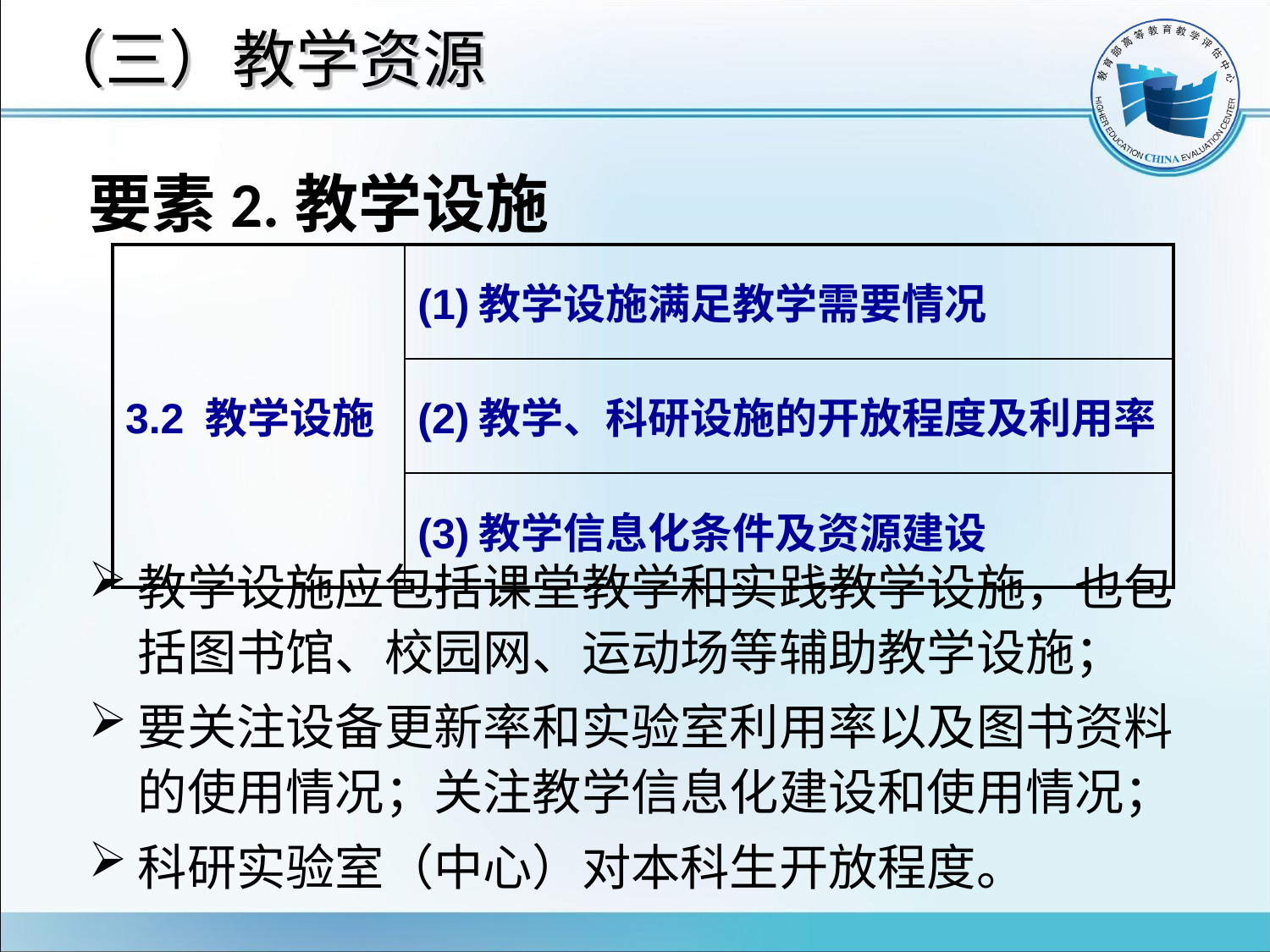

# （三）教学资源
要素2.教学设施

教学设施应包括课堂教学和实践教学设施，也包括图书馆、校园网、运动场等辅助教学设施；
要关注设备更新率和实验室利用率以及图书资料的使用情况；关注教学信息化建设和使用情况；
科研实验室（中心）对本科生开放程度。
| 3.2 教学设施 | (1)教学设施满足教学需要情况 |
| --- | --- |
|  | (2)教学、科研设施的开放程度及利用率 |
|  | (3)教学信息化条件及资源建设 |
32